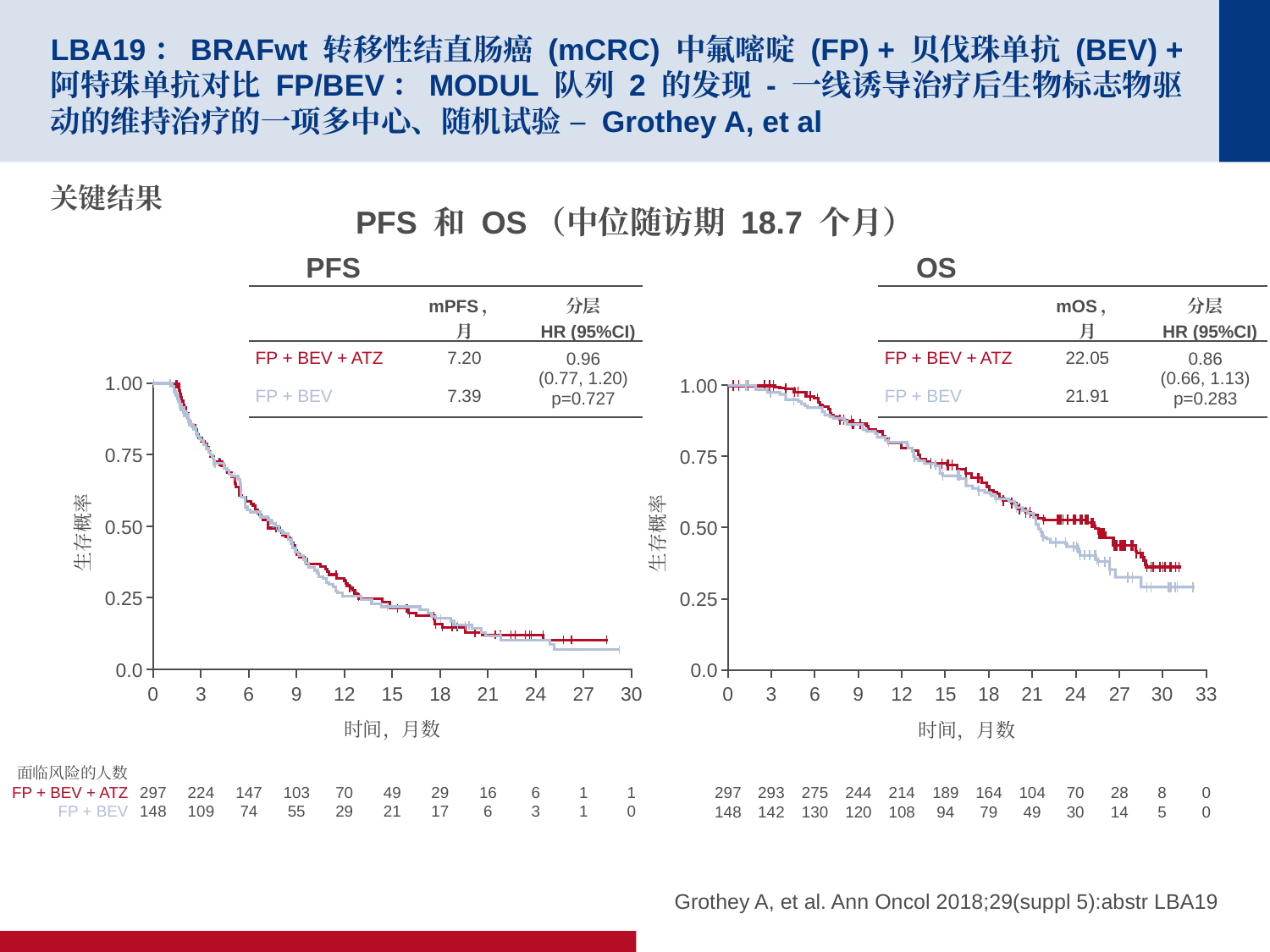

# LBA19：BRAFwt 转移性结直肠癌 (mCRC) 中氟嘧啶 (FP) + 贝伐珠单抗 (BEV) + 阿特珠单抗对比 FP/BEV：MODUL 队列 2 的发现 - 一线诱导治疗后生物标志物驱动的维持治疗的一项多中心、随机试验 – Grothey A, et al
关键结果

PFS 和 OS（中位随访期 18.7 个月）
PFS
OS
|  | mPFS， 月 | 分层 HR (95%CI) |
| --- | --- | --- |
| FP + BEV + ATZ | 7.20 | 0.96 (0.77, 1.20) p=0.727 |
| FP + BEV | 7.39 |  |
|  | mOS， 月 | 分层 HR (95%CI) |
| --- | --- | --- |
| FP + BEV + ATZ | 22.05 | 0.86 (0.66, 1.13) p=0.283 |
| FP + BEV | 21.91 |  |
1.00

0.75
0.50
生存概率
0.25
0.0
21
0
3
6
9
12
15
18
24
27
30
时间，月数
面临风险的人数
FP + BEV + ATZ
FP + BEV
147
74
297
148
224
109
103
55
70
29
49
21
29
17
16
6
6
3
1
1
1
0
1.00

0.75
0.50
生存概率
0.25
0.0
0
3
6
9
12
15
18
21
24
27
30
33
时间，月数
297
148
293
142
275
130
244
120
214
108
189
94
164
79
104
49
70
30
28
14
8
5
0
0
Grothey A, et al. Ann Oncol 2018;29(suppl 5):abstr LBA19